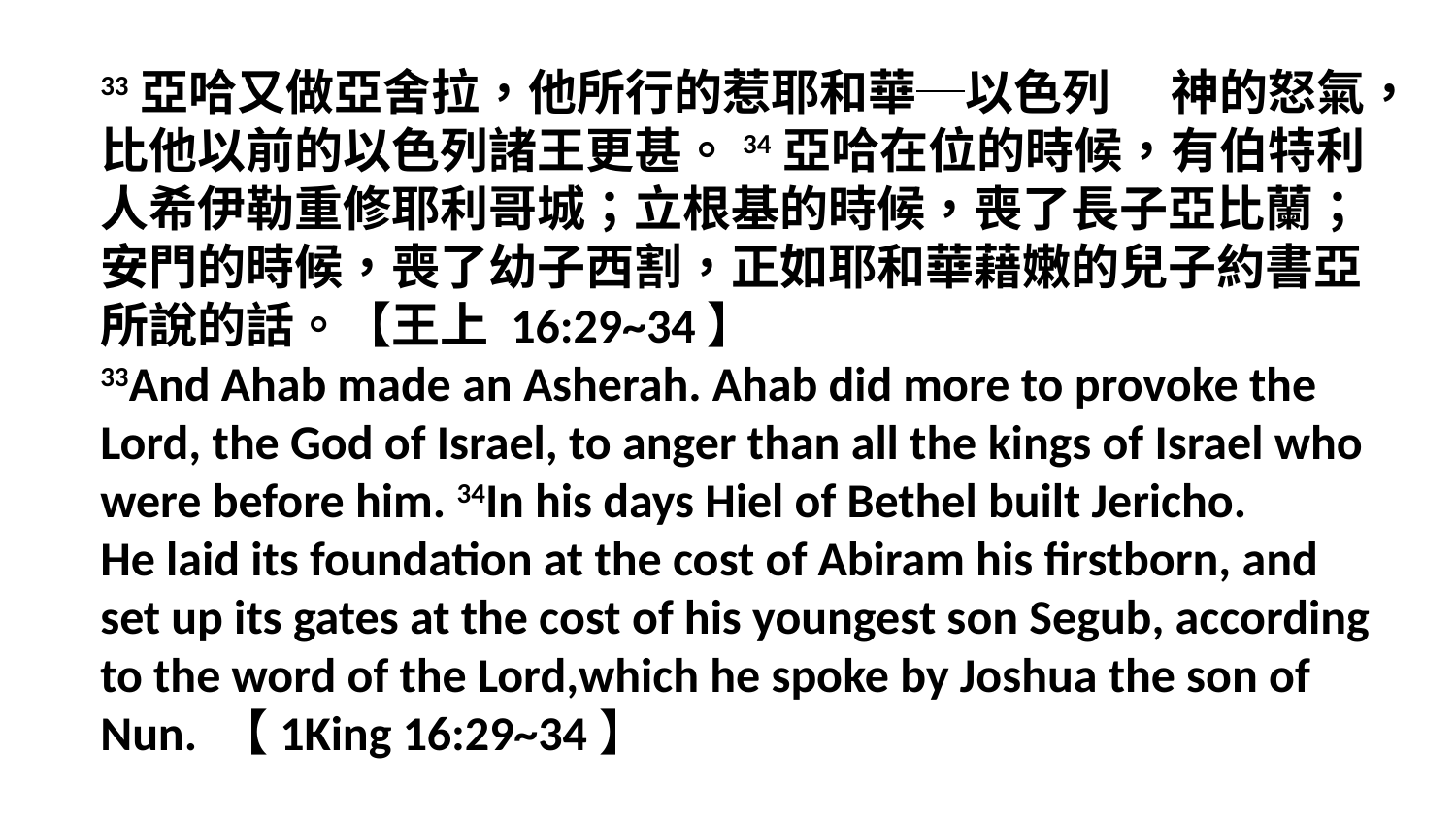

33亞哈又做亞舍拉，他所行的惹耶和華─以色列　 神的怒氣，比他以前的以色列諸王更甚。34亞哈在位的時候，有伯特利人希伊勒重修耶利哥城；立根基的時候，喪了長子亞比蘭；安門的時候，喪了幼子西割，正如耶和華藉嫩的兒子約書亞所說的話。【王上 16:29~34】
33And Ahab made an Asherah. Ahab did more to provoke the Lord, the God of Israel, to anger than all the kings of Israel who were before him. 34In his days Hiel of Bethel built Jericho.
He laid its foundation at the cost of Abiram his firstborn, and set up its gates at the cost of his youngest son Segub, according to the word of the Lord,which he spoke by Joshua the son of Nun. 【1King 16:29~34】